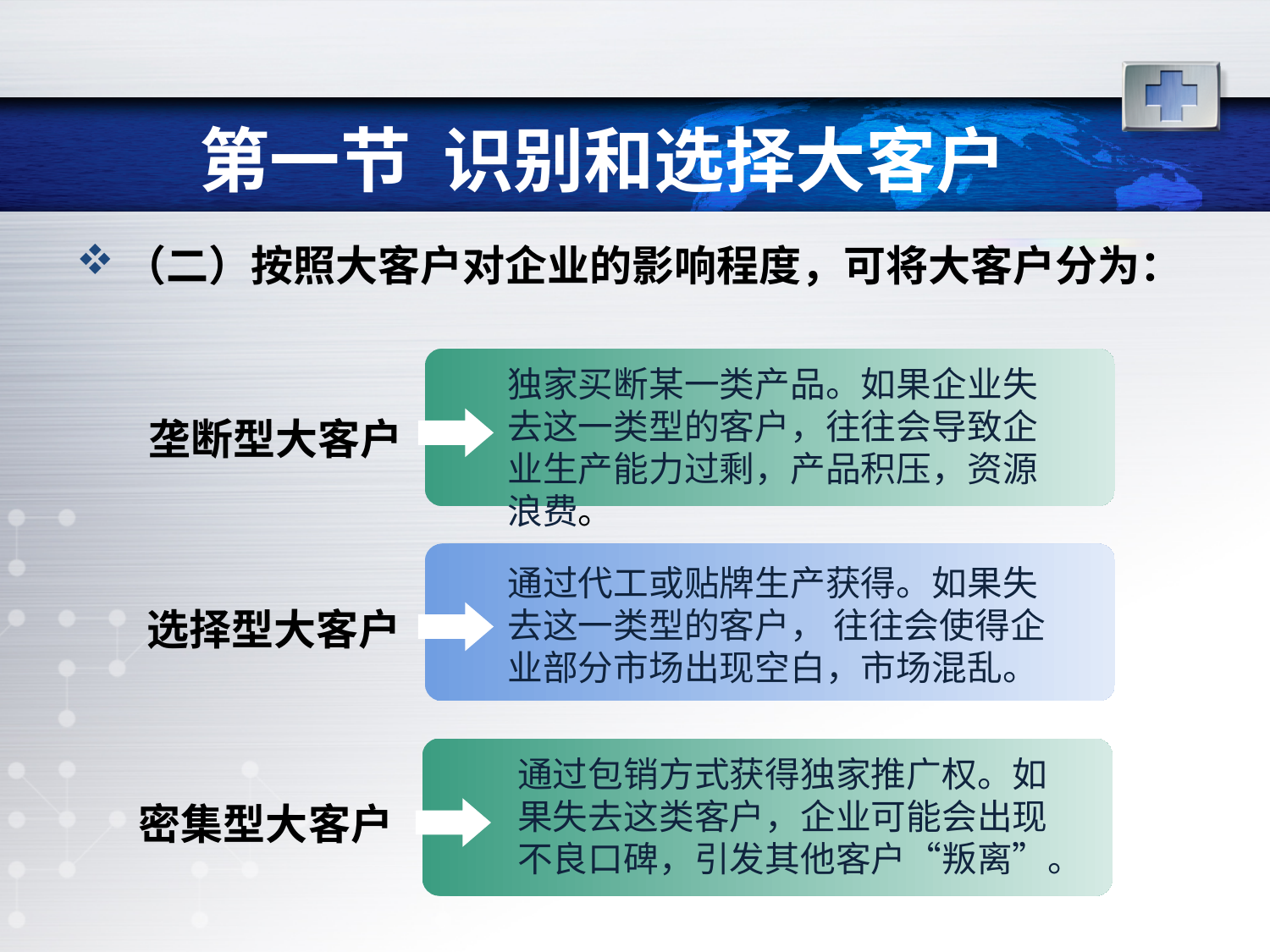

# 第一节  识别和选择大客户
（二）按照大客户对企业的影响程度，可将大客户分为：

独家买断某一类产品。如果企业失去这一类型的客户，往往会导致企业生产能力过剩，产品积压，资源浪费。
垄断型大客户

通过代工或贴牌生产获得。如果失去这一类型的客户， 往往会使得企业部分市场出现空白，市场混乱。
选择型大客户

通过包销方式获得独家推广权。如果失去这类客户，企业可能会出现不良口碑，引发其他客户“叛离”。
密集型大客户